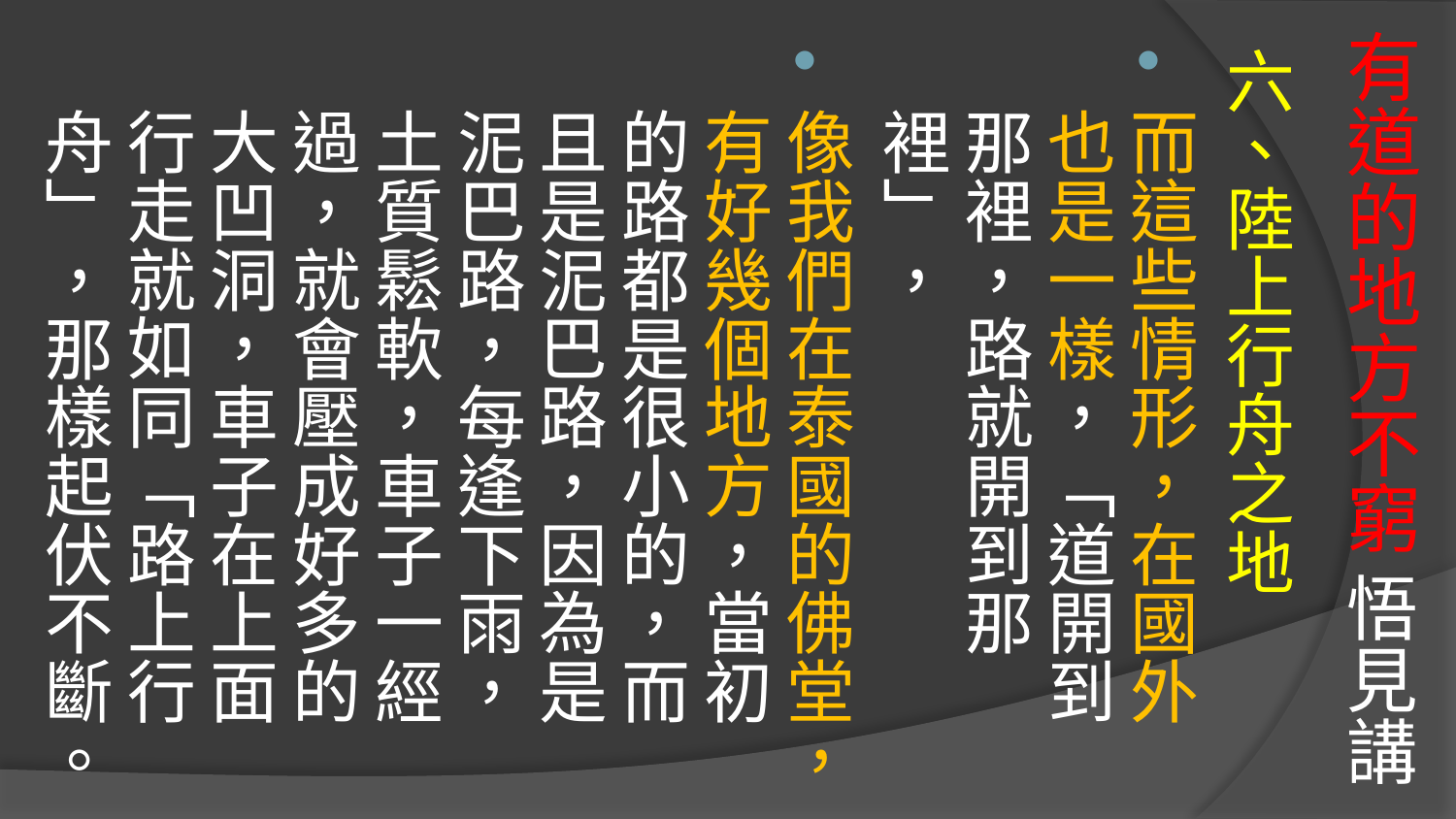

# 有道的地方不窮 悟見講
六、陸上行舟之地
而這些情形，在國外也是一樣，「道開到那裡，路就開到那裡」，
像我們在泰國的佛堂，有好幾個地方，當初的路都是很小的，而且是泥巴路，因為是泥巴路，每逢下雨，土質鬆軟，車子一經過，就會壓成好多的大凹洞，車子在上面行走就如同「路上行舟」，那樣起伏不斷。